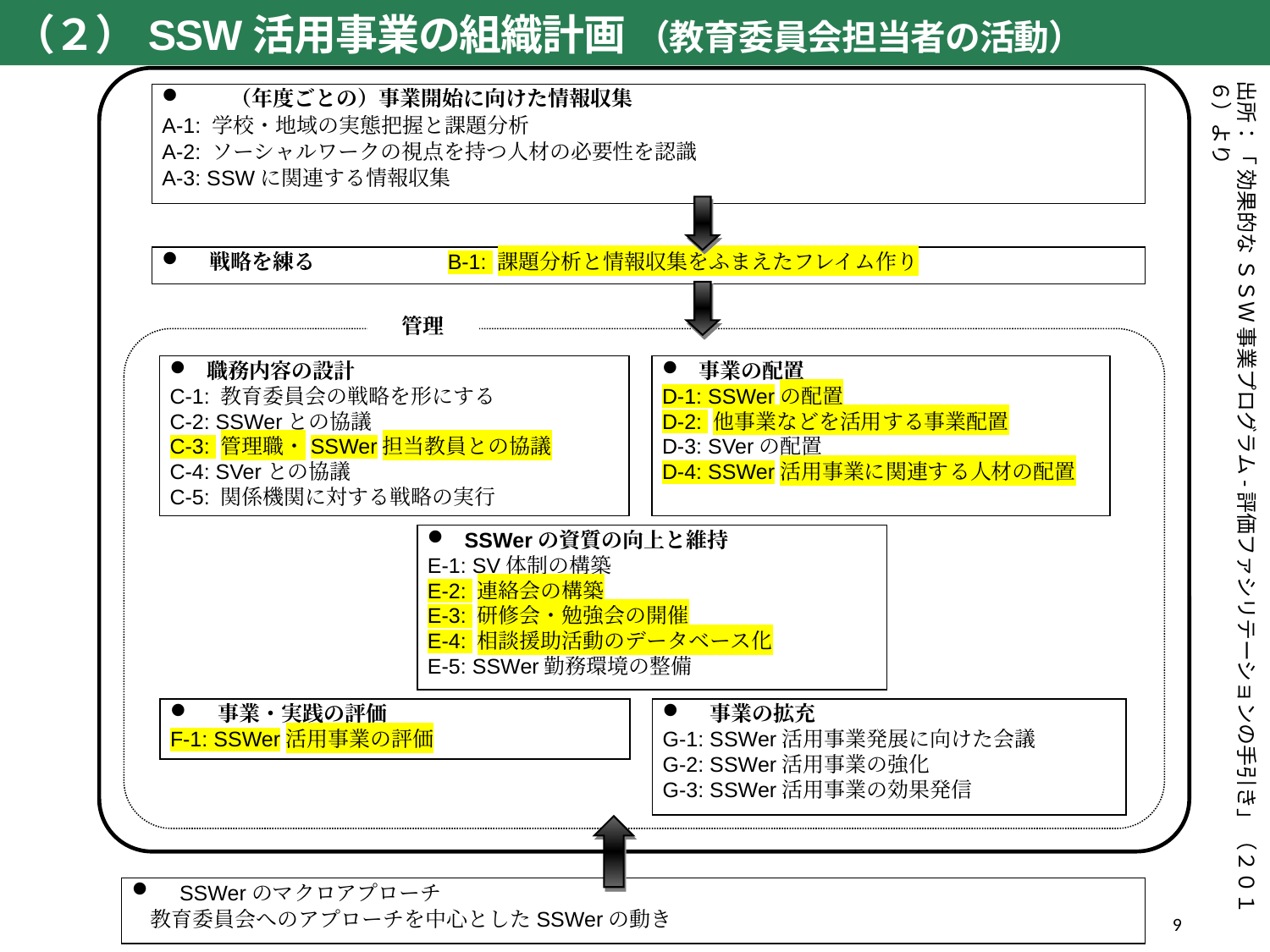

（２）SSW活用事業の組織計画 （教育委員会担当者の活動）

　（年度ごとの）事業開始に向けた情報収集
A-1: 学校・地域の実態把握と課題分析
A-2: ソーシャルワークの視点を持つ人材の必要性を認識
A-3: SSWに関連する情報収集

戦略を練る　　　　　　B-1: 課題分析と情報収集をふまえたフレイム作り

管理

SSWerのマクロアプローチ
教育委員会へのアプローチを中心としたSSWerの動き
職務内容の設計
C-1: 教育委員会の戦略を形にする
C-2: SSWerとの協議
C-3: 管理職・SSWer担当教員との協議
C-4: SVerとの協議
C-5: 関係機関に対する戦略の実行
事業の配置
D-1: SSWerの配置
D-2: 他事業などを活用する事業配置
D-3: SVerの配置
D-4: SSWer活用事業に関連する人材の配置
SSWerの資質の向上と維持
E-1: SV体制の構築
E-2: 連絡会の構築
E-3: 研修会・勉強会の開催
E-4: 相談援助活動のデータベース化
E-5: SSWer勤務環境の整備
事業・実践の評価
F-1: SSWer活用事業の評価
事業の拡充
G-1: SSWer活用事業発展に向けた会議
G-2: SSWer活用事業の強化
G-3: SSWer活用事業の効果発信
出所：「 効果的な ＳＳＷ 事業プログラム-評価ファシリテーションの手引き」（２０１６）より
9